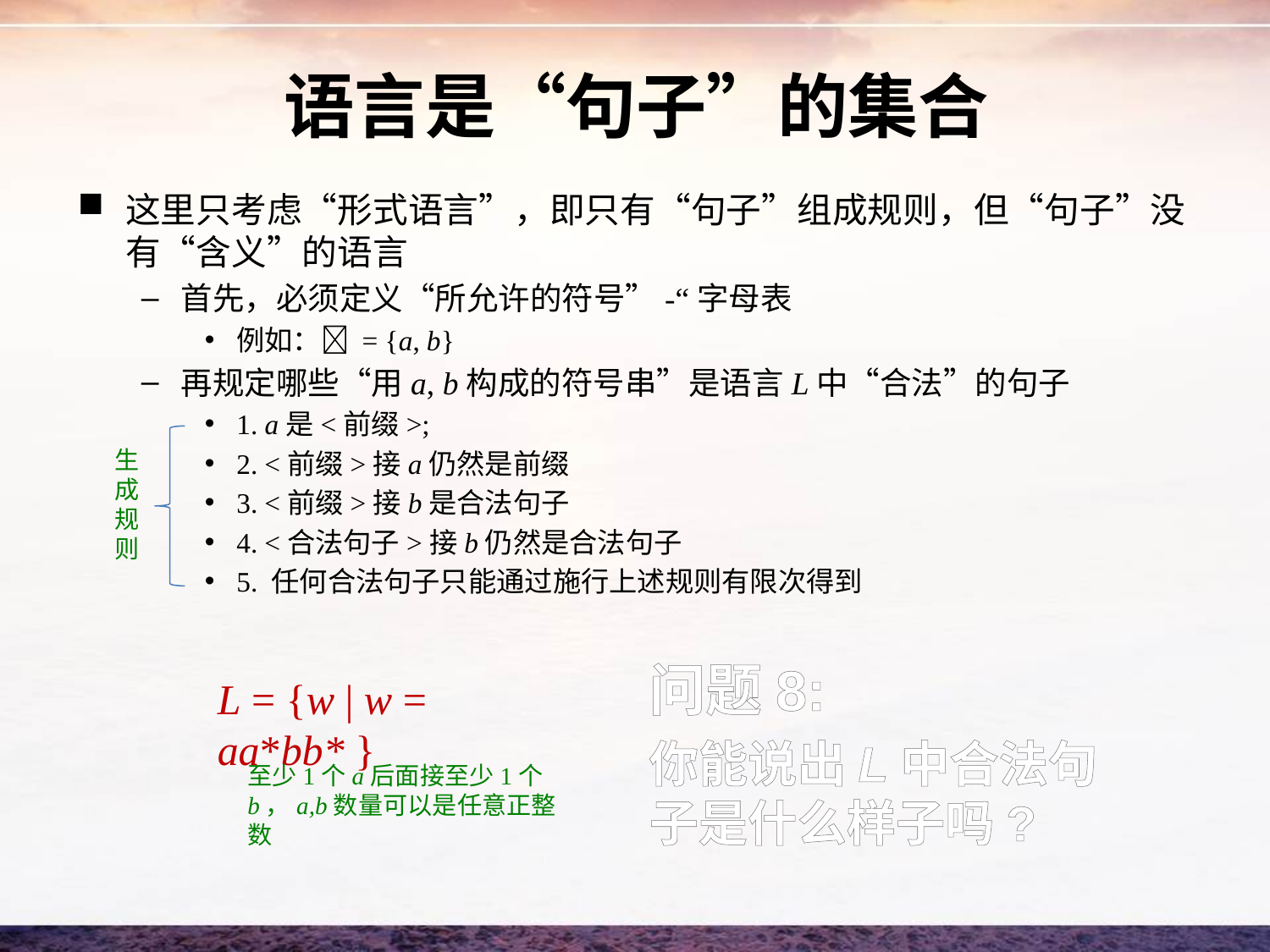

# 语言是“句子”的集合
这里只考虑“形式语言”，即只有“句子”组成规则，但“句子”没有“含义”的语言
首先，必须定义“所允许的符号”-“字母表
例如：Σ = {a, b}
再规定哪些“用a, b构成的符号串”是语言L中“合法”的句子
1. a是<前缀>;
2. <前缀>接a仍然是前缀
3. <前缀>接b是合法句子
4. <合法句子>接b仍然是合法句子
5. 任何合法句子只能通过施行上述规则有限次得到

生成规则
问题8:
你能说出L中合法句子是什么样子吗?
L = {w | w = aa*bb* }
至少1个a后面接至少1个b，a,b数量可以是任意正整数